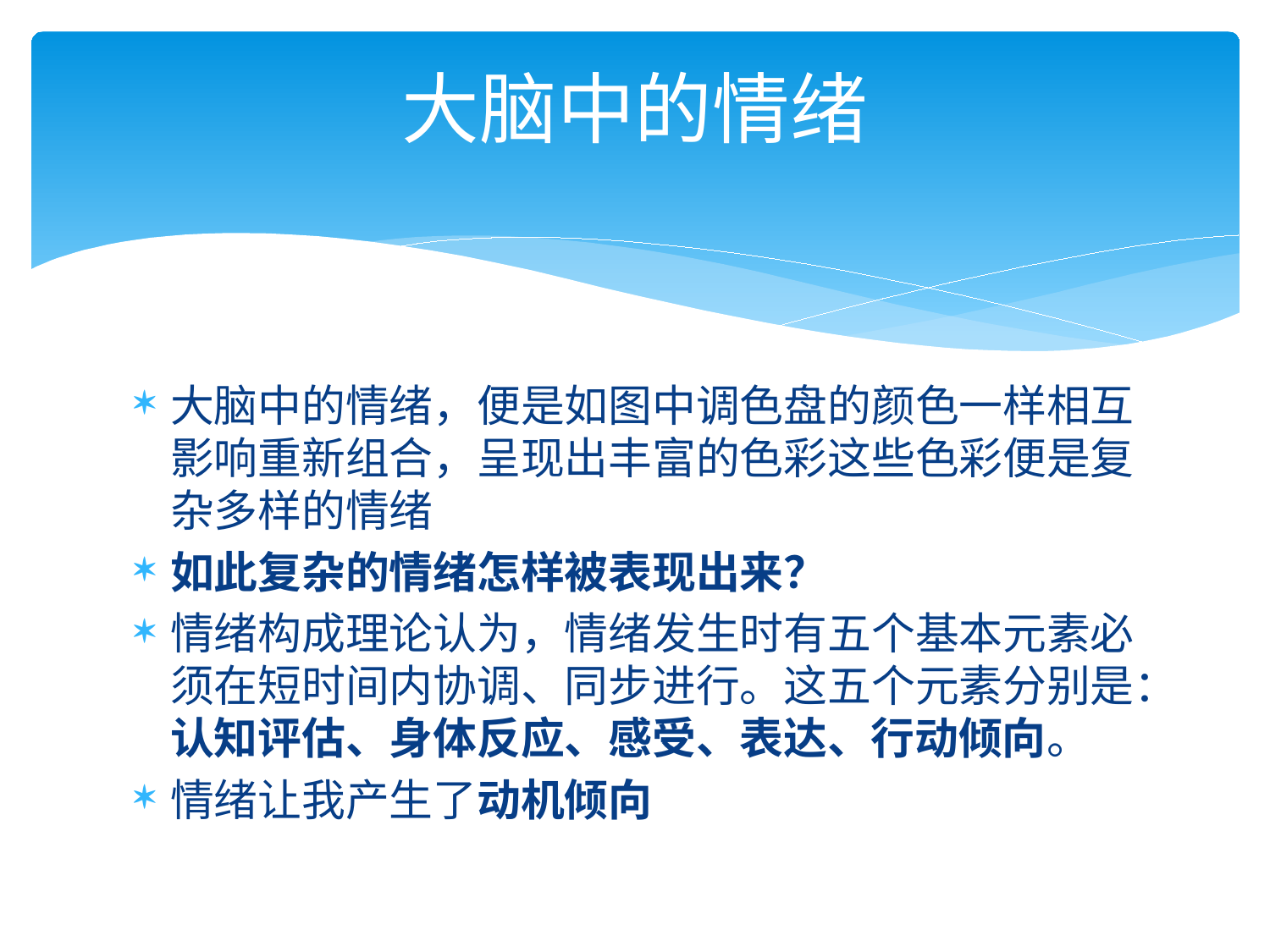

# 大脑中的情绪
大脑中的情绪，便是如图中调色盘的颜色一样相互影响重新组合，呈现出丰富的色彩这些色彩便是复杂多样的情绪
如此复杂的情绪怎样被表现出来？
情绪构成理论认为，情绪发生时有五个基本元素必须在短时间内协调、同步进行。这五个元素分别是：认知评估、身体反应、感受、表达、行动倾向。
情绪让我产生了动机倾向